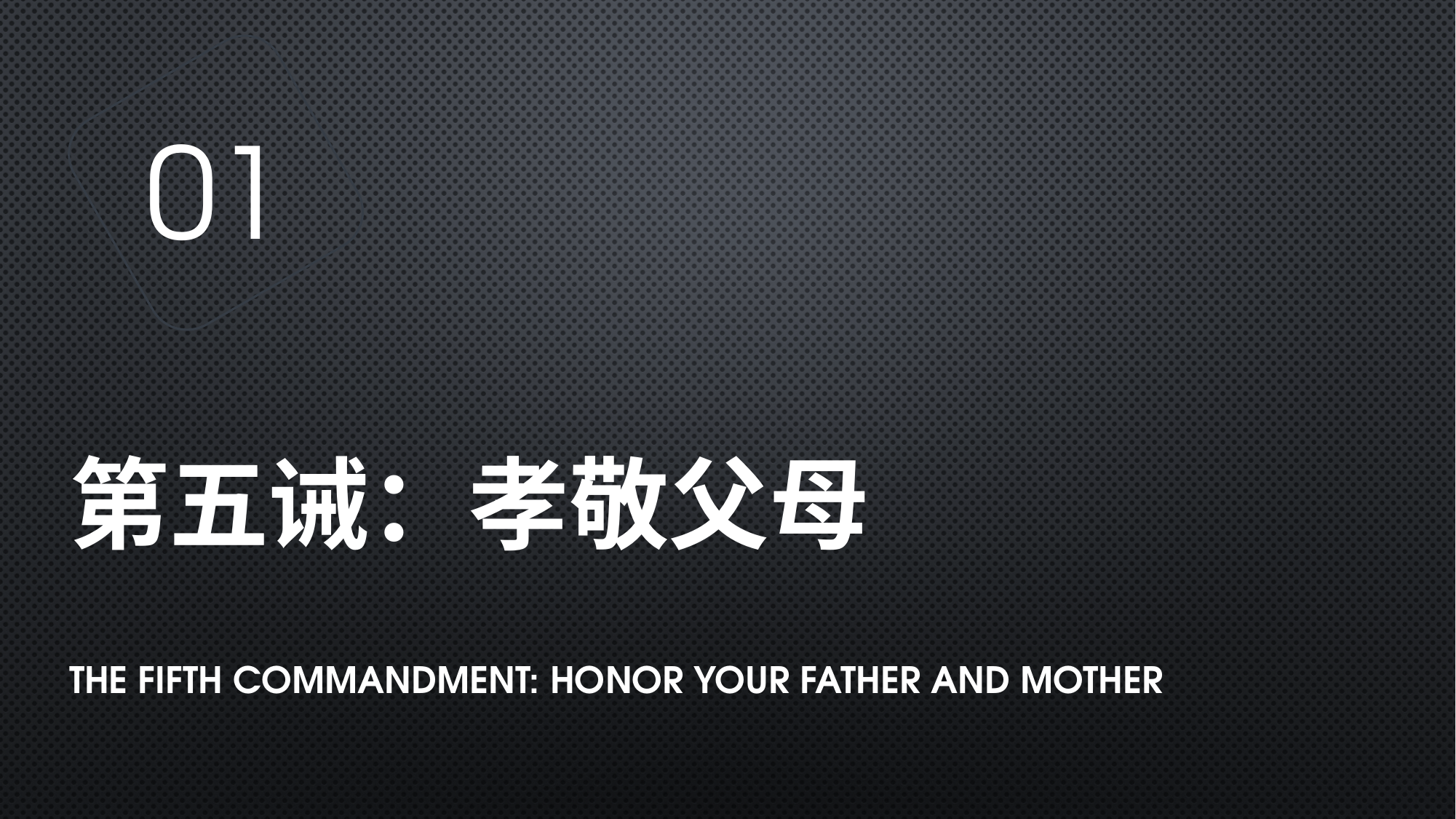

01
# 第五诫：孝敬父母
The Fifth Commandment: Honor Your Father and Mother